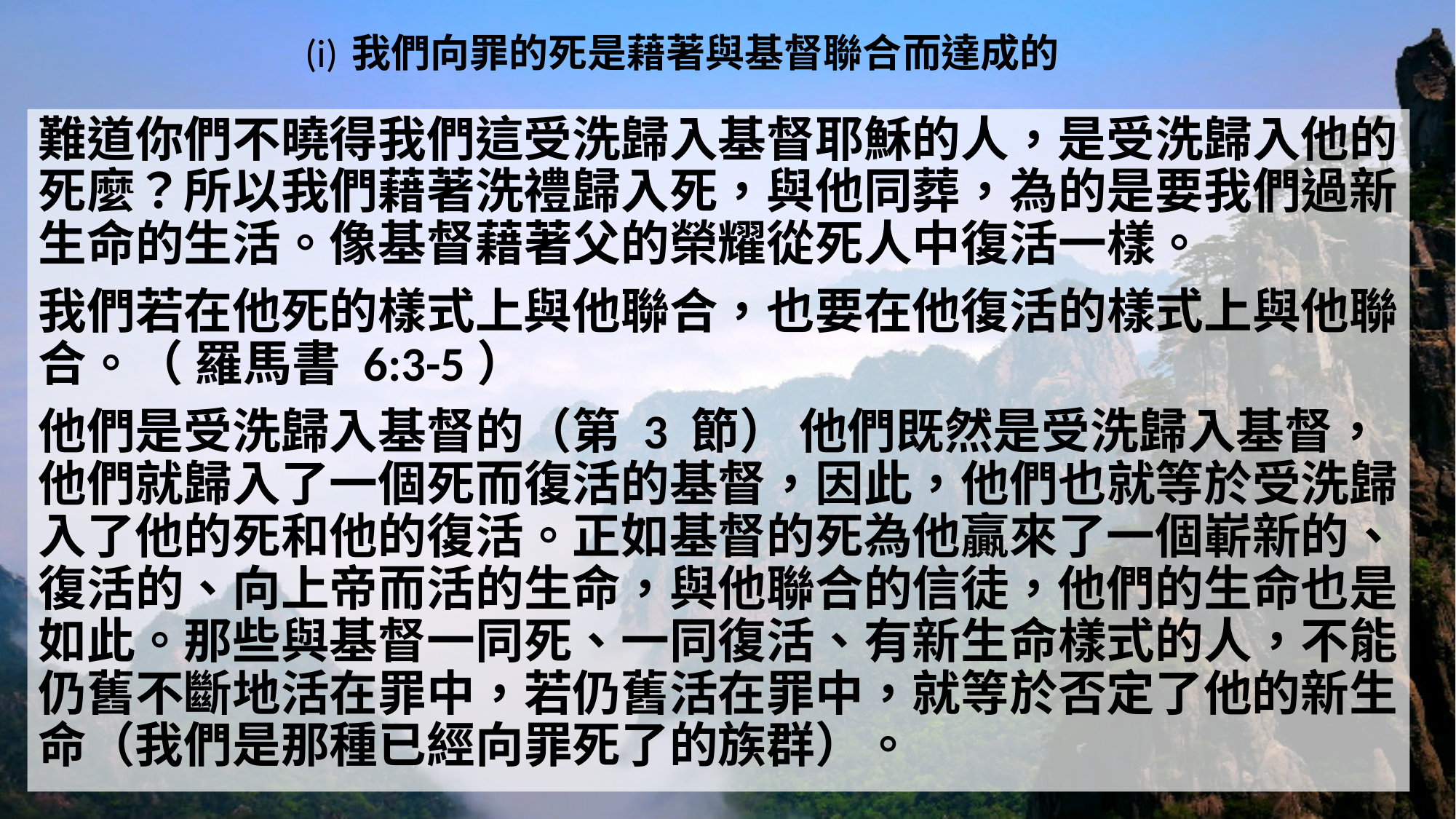

# (i) 我們向罪的死是藉著與基督聯合而達成的
難道你們不曉得我們這受洗歸入基督耶穌的人，是受洗歸入他的死麼？所以我們藉著洗禮歸入死，與他同葬，為的是要我們過新生命的生活。像基督藉著父的榮耀從死人中復活一樣。
我們若在他死的樣式上與他聯合，也要在他復活的樣式上與他聯合。（ 羅馬書 6:3-5）
他們是受洗歸入基督的（第 3 節） 他們既然是受洗歸入基督，他們就歸入了一個死而復活的基督，因此，他們也就等於受洗歸入了他的死和他的復活。正如基督的死為他贏來了一個嶄新的、復活的、向上帝而活的生命，與他聯合的信徒，他們的生命也是如此。那些與基督一同死、一同復活、有新生命樣式的人，不能仍舊不斷地活在罪中，若仍舊活在罪中，就等於否定了他的新生命（我們是那種已經向罪死了的族群）。